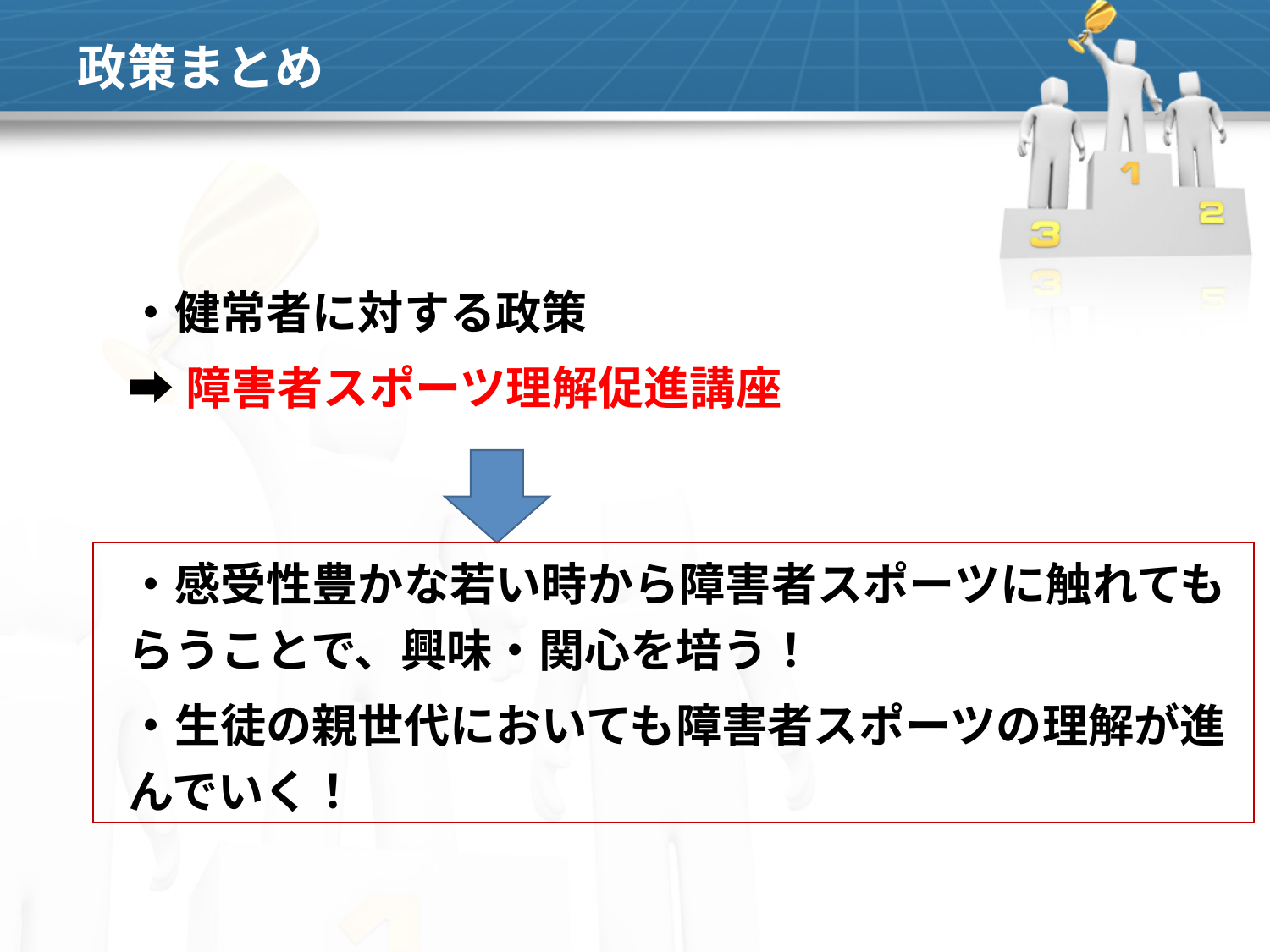

# 政策まとめ
・健常者に対する政策
➡障害者スポーツ理解促進講座

・感受性豊かな若い時から障害者スポーツに触れてもらうことで、興味・関心を培う！
・生徒の親世代においても障害者スポーツの理解が進んでいく！